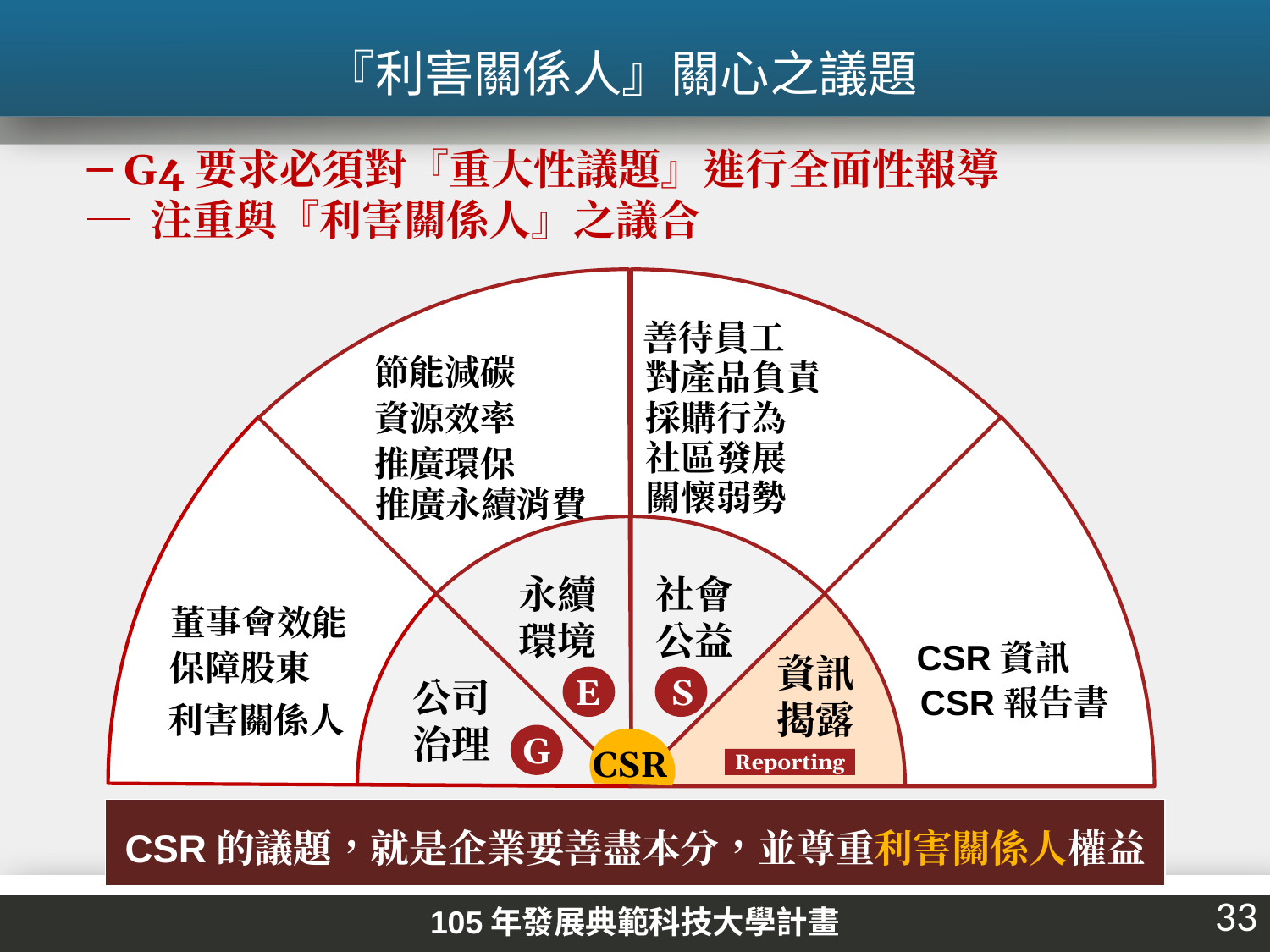

『利害關係人』關心之議題
─ G4要求必須對『重大性議題』進行全面性報導
─ 注重與『利害關係人』之議合

善待員工
節能減碳
對產品負責
採購行為
資源效率
社區發展
推廣環保
關懷弱勢
推廣永續消費
董事會效能
CSR資訊
保障股東
CSR報告書
利害關係人

永續
環境
社會
公益
資訊
揭露
公司
治理
CSR的議題，就是企業要善盡本分，並尊重利害關係人權益

E

S

G
CSR
Reporting
33